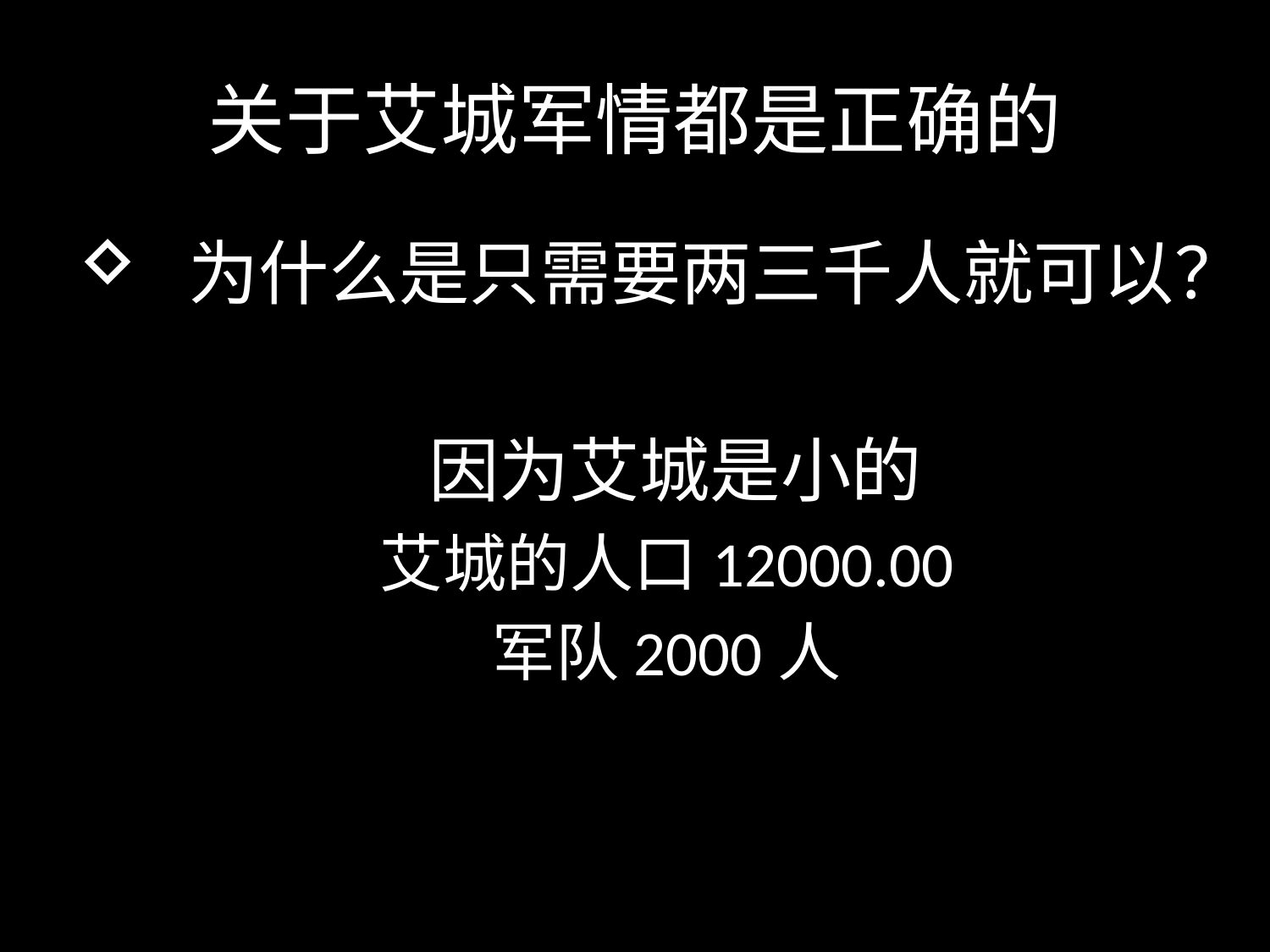

# 关于艾城军情都是正确的
  为什么是只需要两三千人就可以？

    因为艾城是小的
艾城的人口12000.00
军队2000人